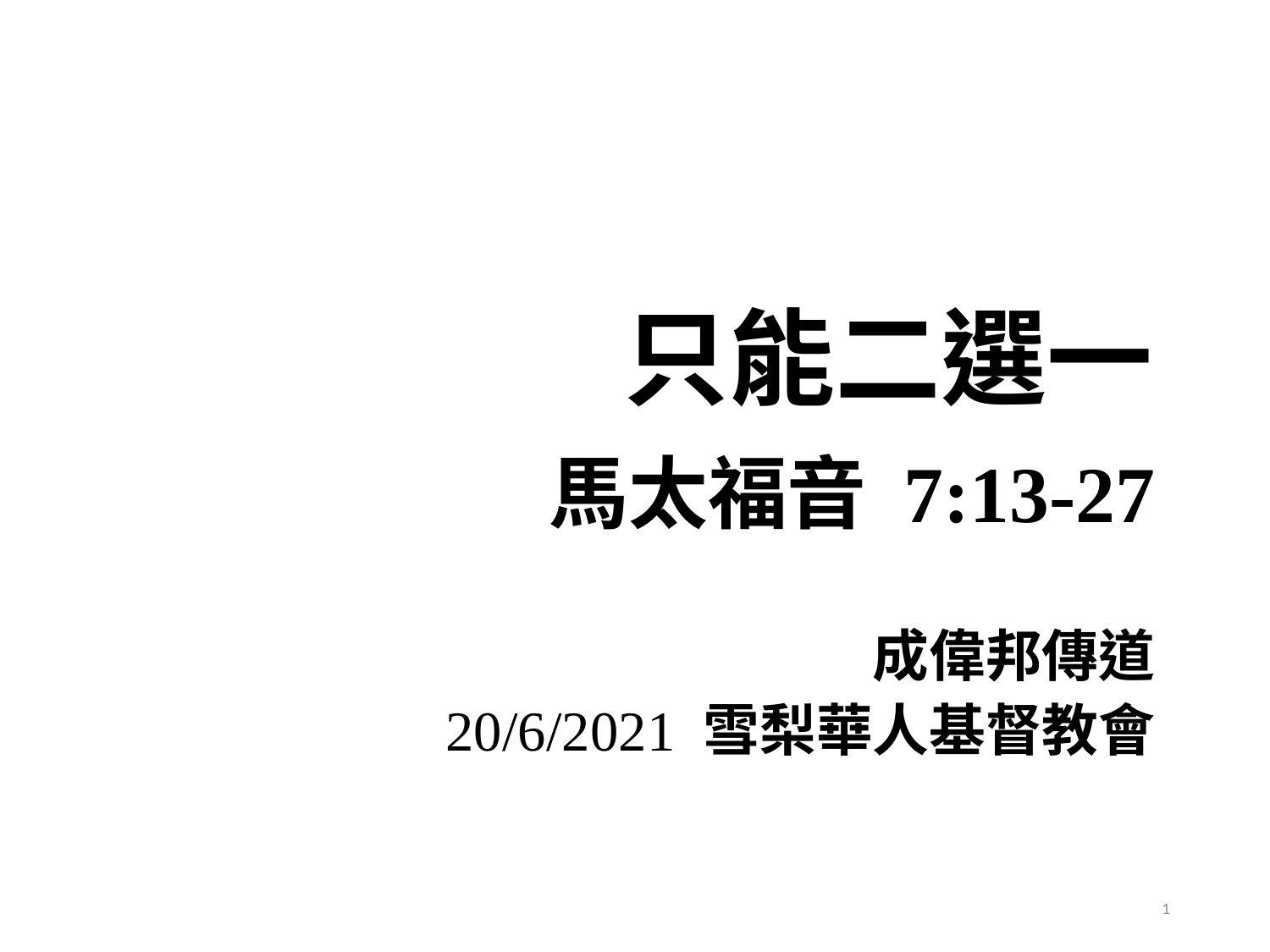

# 只能二選一
馬太福音 7:13-27

成偉邦傳道
20/6/2021 雪梨華人基督教會
1